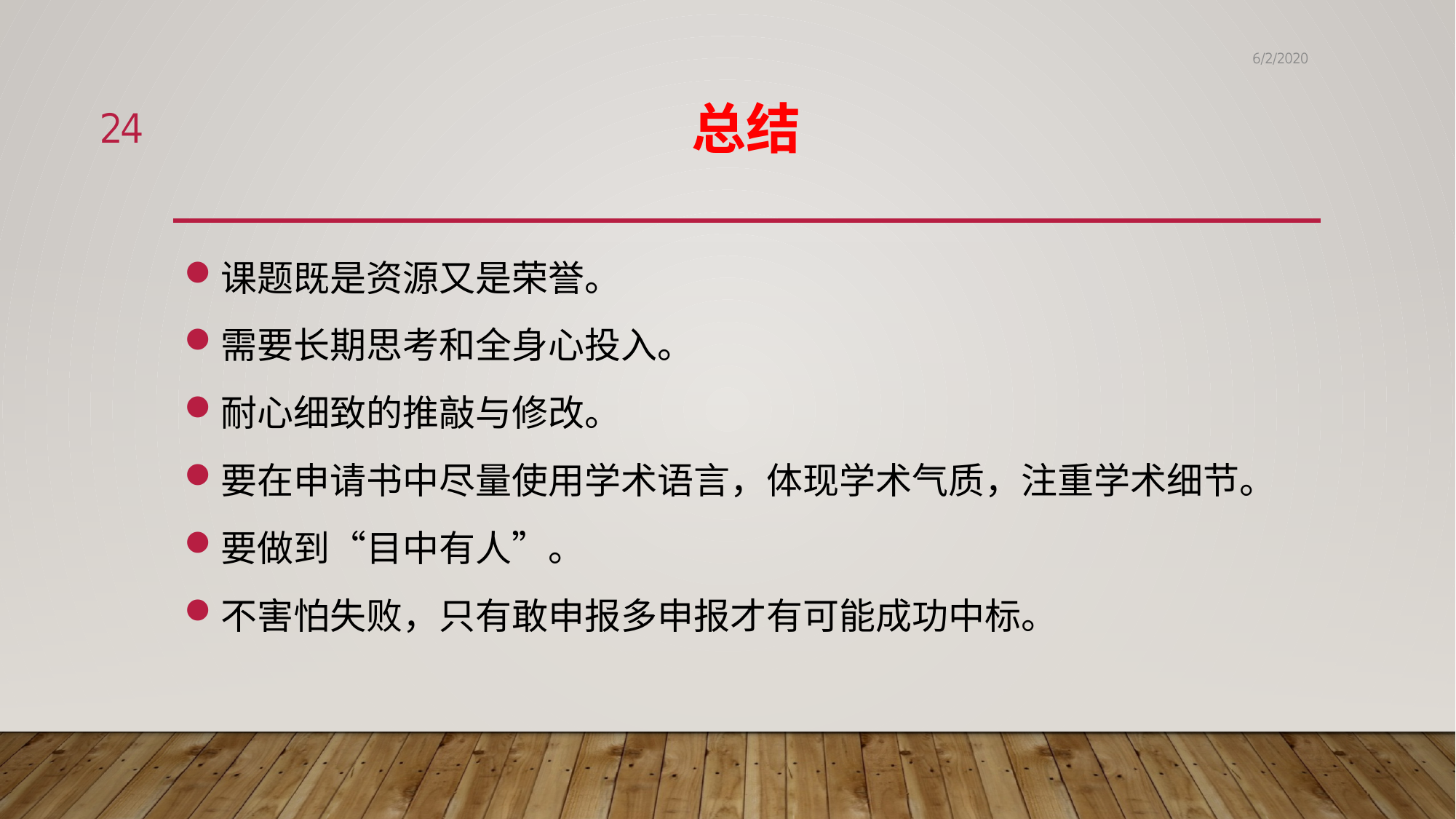

6/2/2020
24
# 总结
课题既是资源又是荣誉。
需要长期思考和全身心投入。
耐心细致的推敲与修改。
要在申请书中尽量使用学术语言，体现学术气质，注重学术细节。
要做到“目中有人”。
不害怕失败，只有敢申报多申报才有可能成功中标。